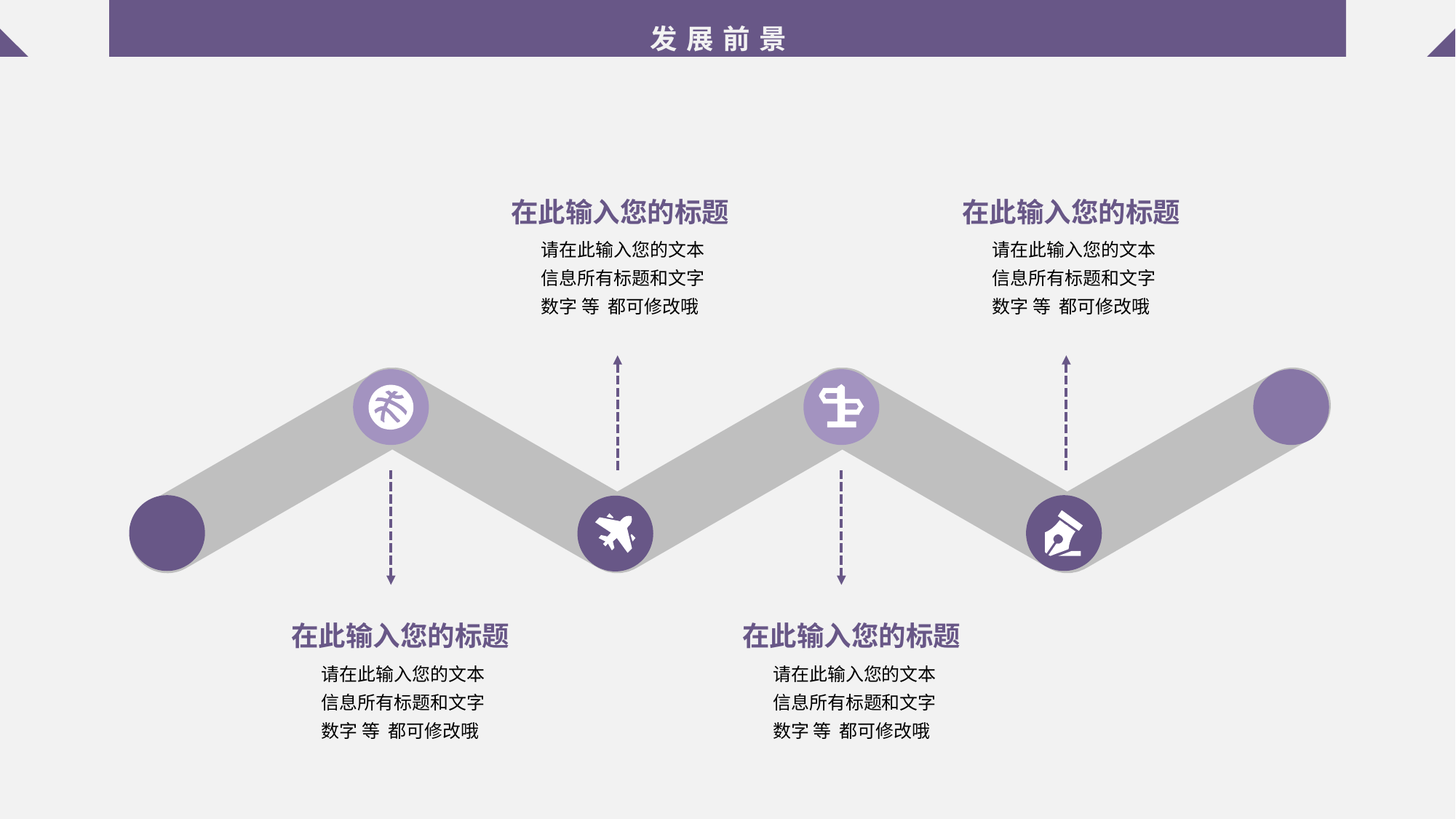

发展前景
在此输入您的标题
在此输入您的标题

请在此输入您的文本
信息所有标题和文字
数字 等  都可修改哦
请在此输入您的文本
信息所有标题和文字
数字 等  都可修改哦

在此输入您的标题
在此输入您的标题
请在此输入您的文本
信息所有标题和文字
数字 等  都可修改哦
请在此输入您的文本
信息所有标题和文字
数字 等  都可修改哦